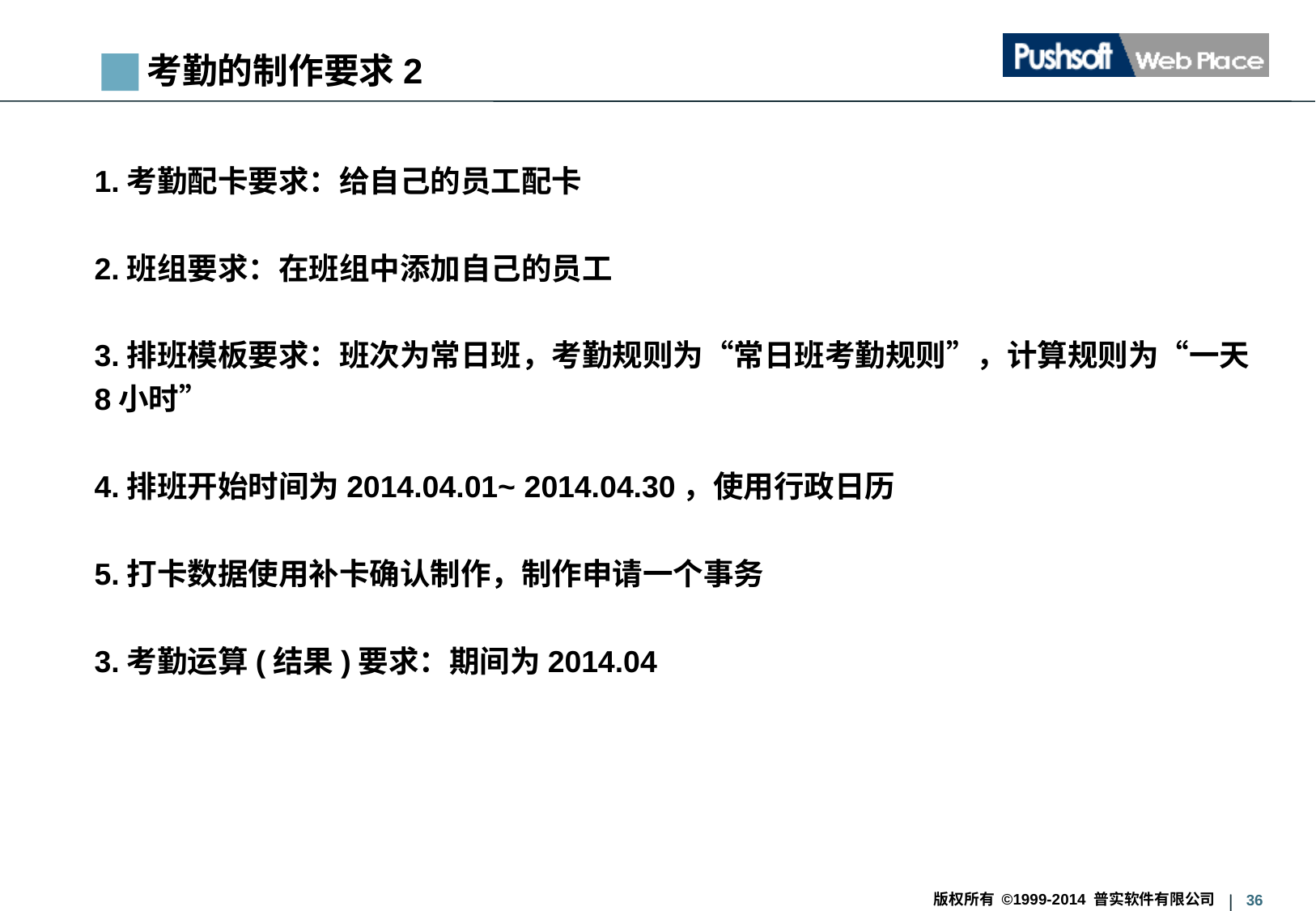

考勤的制作要求2

1.考勤配卡要求：给自己的员工配卡

2.班组要求：在班组中添加自己的员工

3.排班模板要求：班次为常日班，考勤规则为“常日班考勤规则”，计算规则为“一天8小时”

4.排班开始时间为2014.04.01~ 2014.04.30，使用行政日历

5.打卡数据使用补卡确认制作，制作申请一个事务

3.考勤运算(结果)要求：期间为2014.04

版权所有 ©1999-2014 普实软件有限公司
36